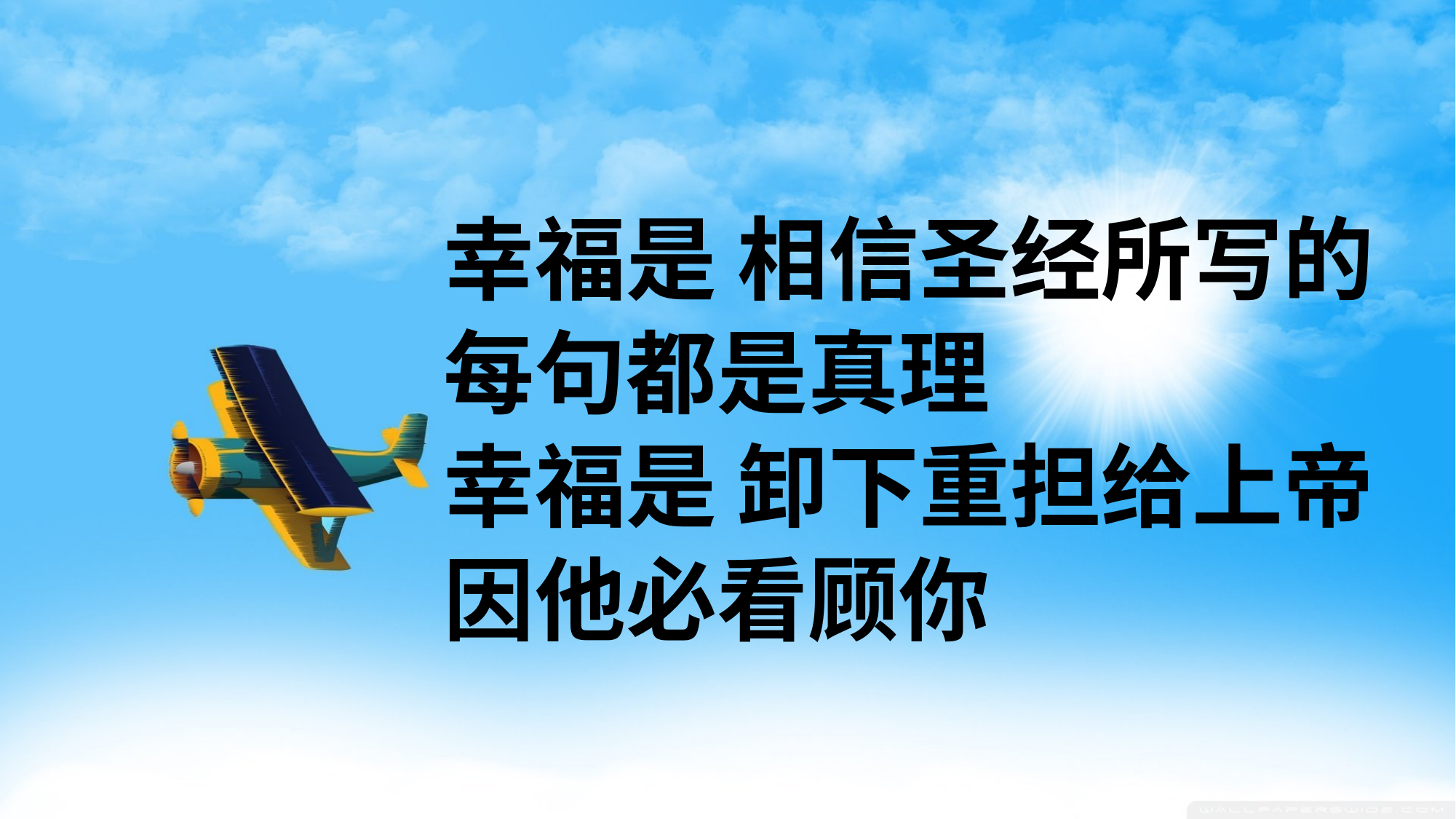

#
幸福是 相信圣经所写的
每句都是真理
幸福是 卸下重担给上帝
因他必看顾你